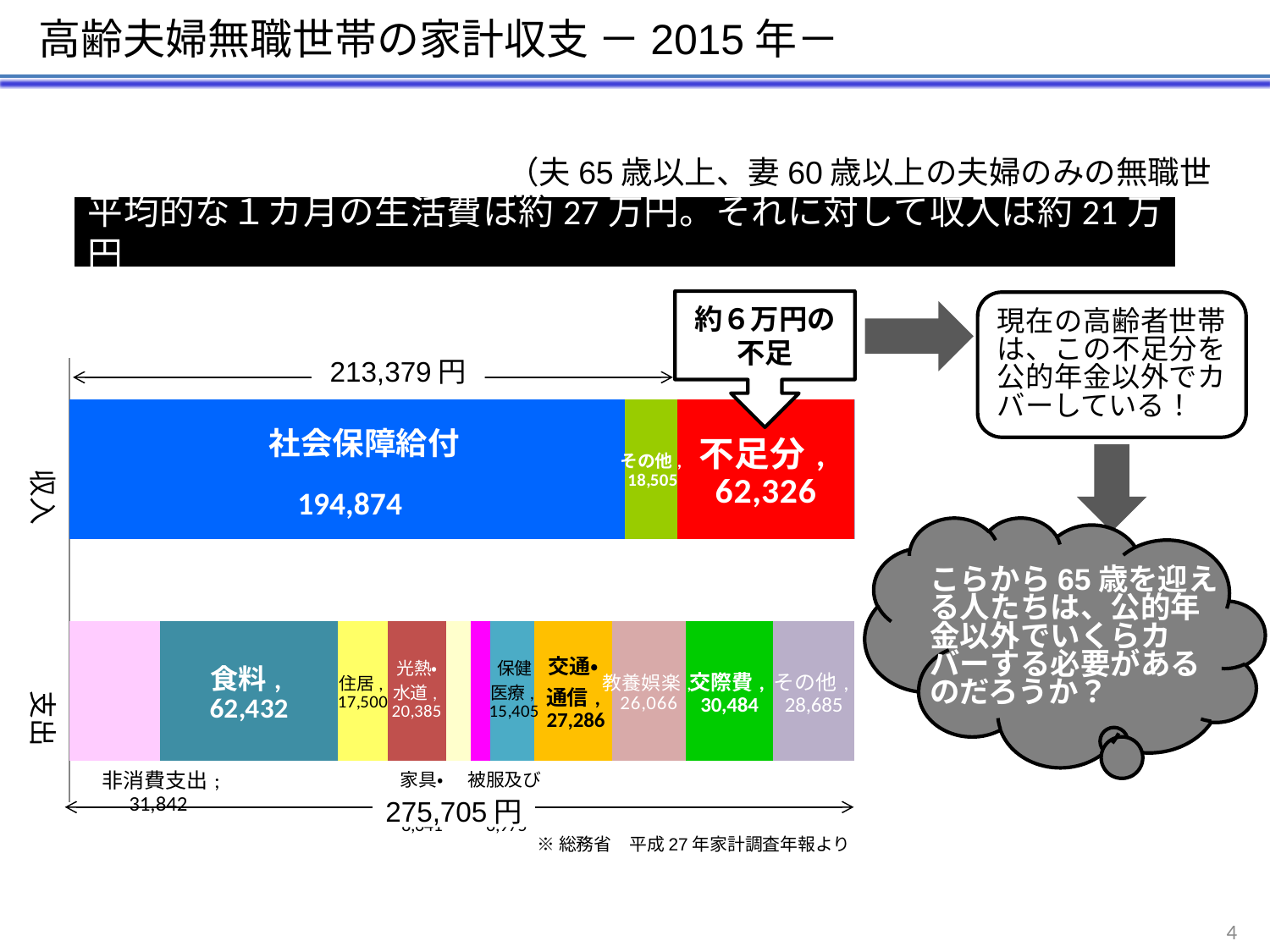

高齢夫婦無職世帯の家計収支 －2015年－
（夫65歳以上、妻60歳以上の夫婦のみの無職世帯）
平均的な１カ月の生活費は約27万円。それに対して収入は約21万円
約６万円の不足
現在の高齢者世帯は、この不足分を公的年金以外でカバーしている！

[unsupported chart]

213,379円

194,874

こらから65歳を迎える人たちは、公的年金以外でいくらカバーする必要があるのだろうか？
275,705円
※総務省　平成27年家計調査年報より
4